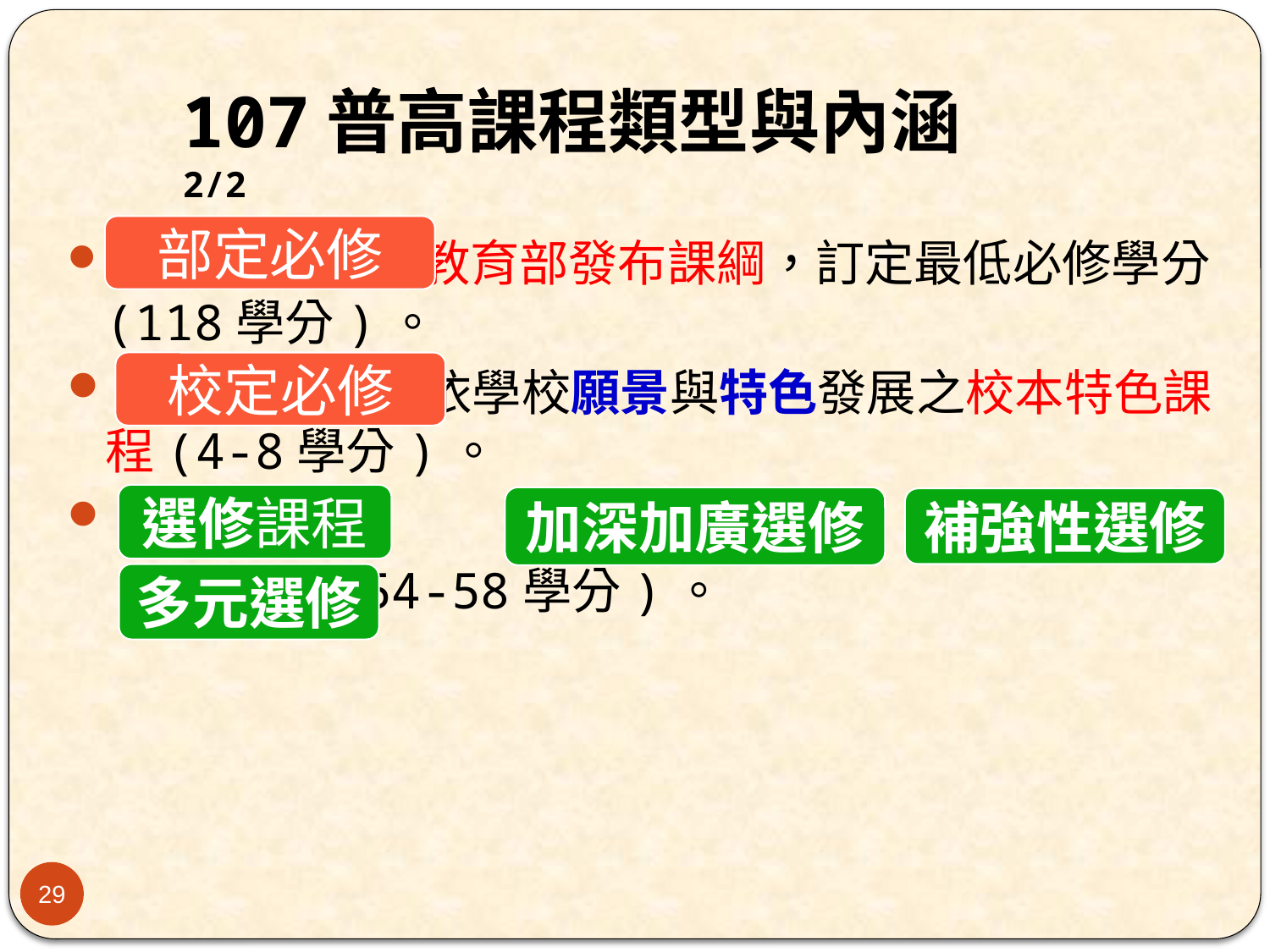

107普高課程類型與內涵2/2
部定必修
               課程係教育部發布課綱，訂定最低必修學分(118學分)。
              課程係依學校願景與特色發展之校本特色課程(4-8學分)。
            包括               、
             課程(54-58學分)。
校定必修
選修課程
加深加廣選修
補強性選修
多元選修
29